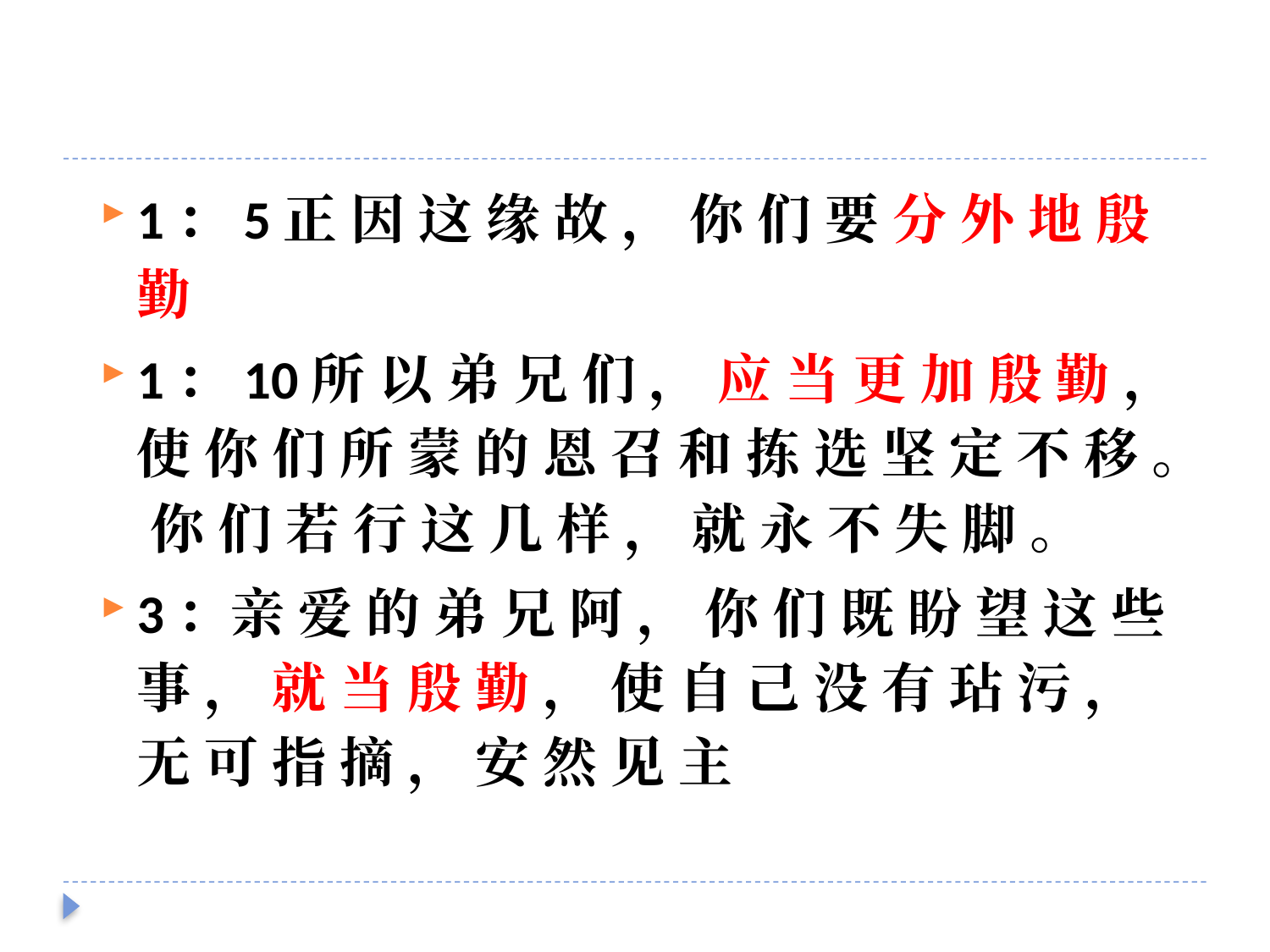

#
1：5正 因 这 缘 故 ， 你 们 要 分 外 地 殷 勤
1：10所 以 弟 兄 们 ， 应 当 更 加 殷 勤 ， 使 你 们 所 蒙 的 恩 召 和 拣 选 坚 定 不 移 。 你 们 若 行 这 几 样 ， 就 永 不 失 脚 。
3：亲 爱 的 弟 兄 阿 ， 你 们 既 盼 望 这 些 事 ， 就 当 殷 勤 ， 使 自 己 没 有 玷 污 ， 无 可 指 摘 ， 安 然 见 主